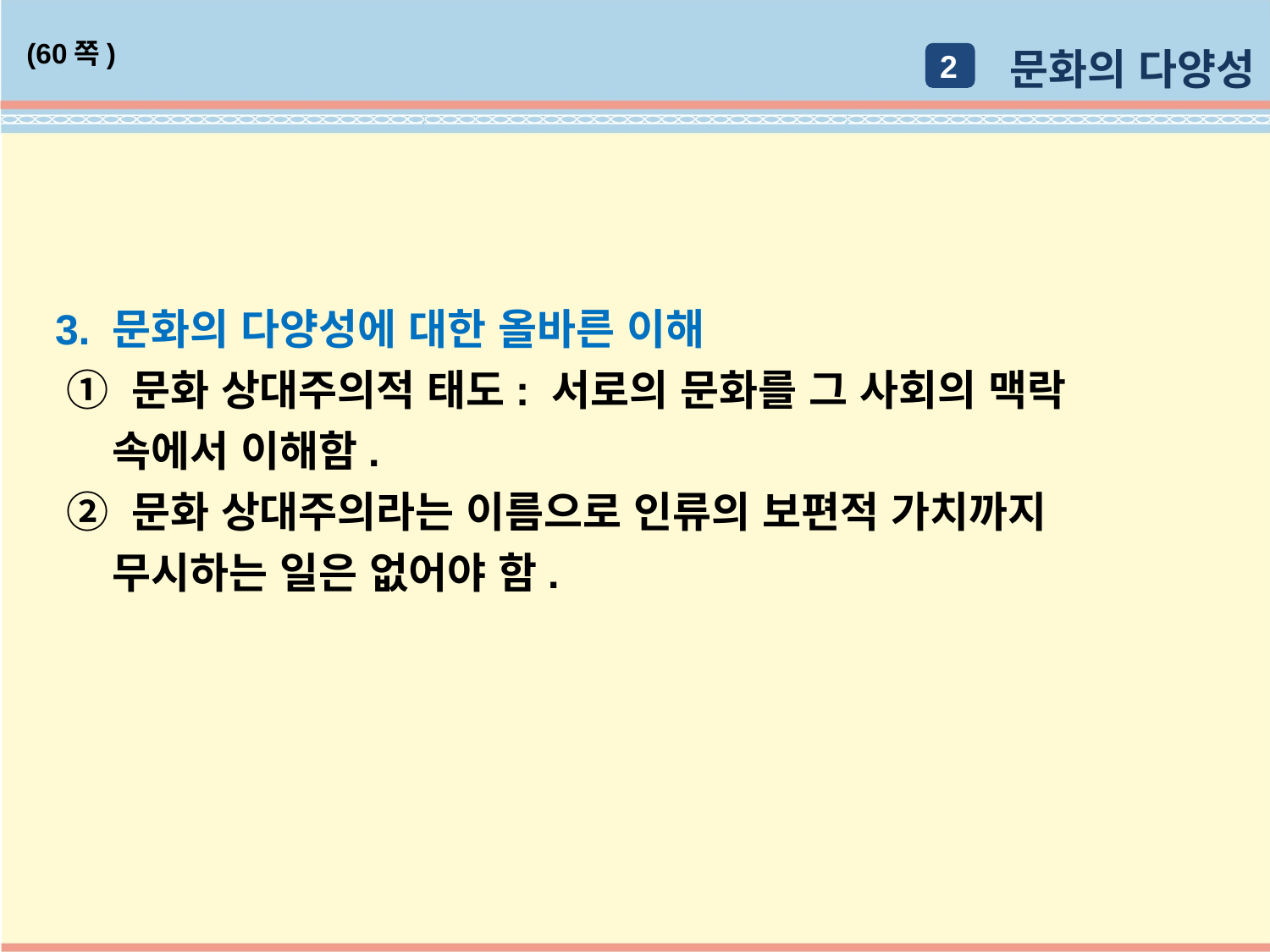

문화의 다양성
(60쪽)
2
3. 문화의 다양성에 대한 올바른 이해
 ① 문화 상대주의적 태도: 서로의 문화를 그 사회의 맥락
    속에서 이해함.
 ② 문화 상대주의라는 이름으로 인류의 보편적 가치까지
    무시하는 일은 없어야 함.